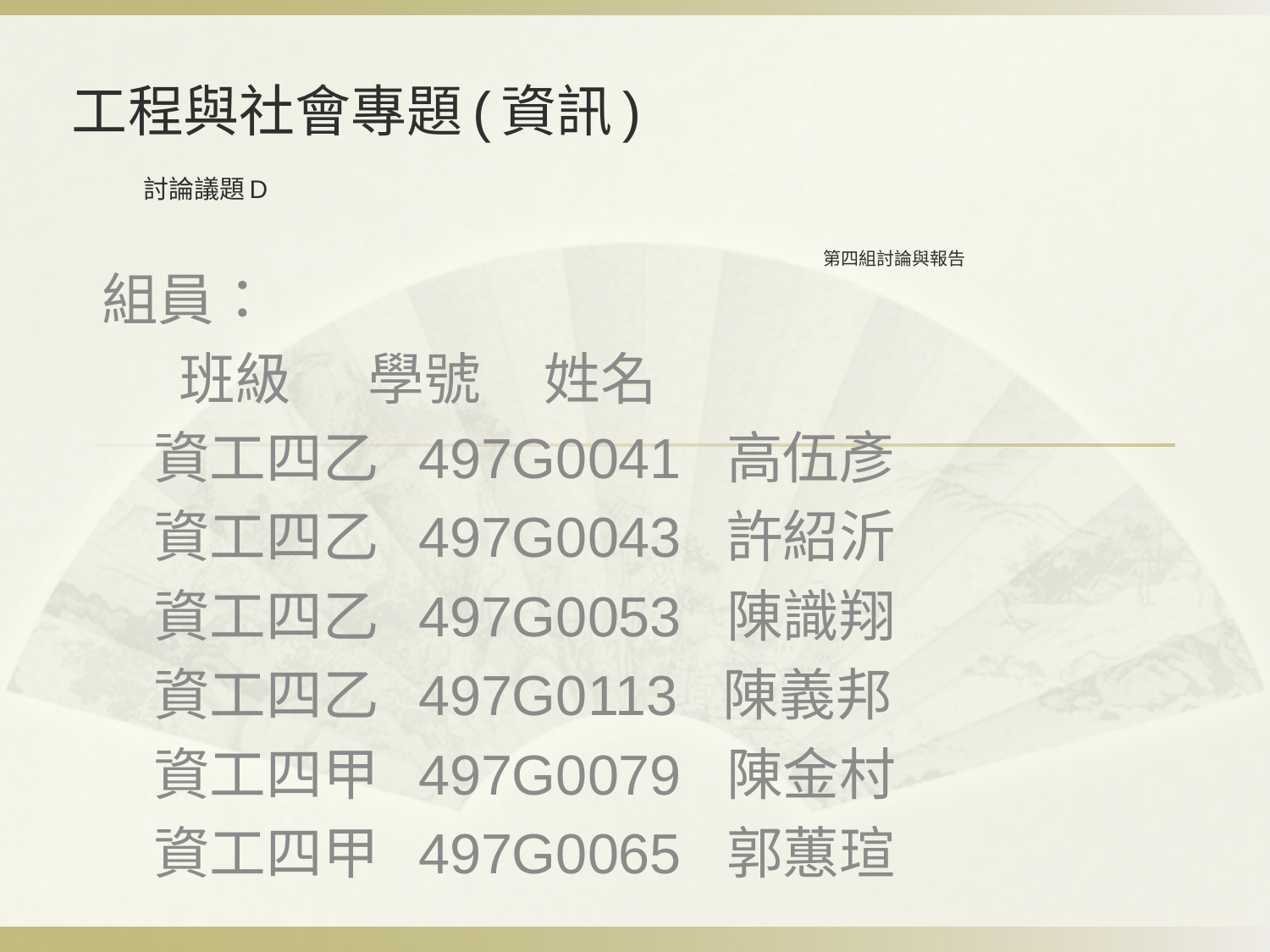

# 工程與社會專題(資訊) 討論議題D 第四組討論與報告
組員：
     班級      學號     姓名
   資工四乙  497G0041  高伍彥
   資工四乙  497G0043  許紹沂
   資工四乙  497G0053  陳識翔
   資工四乙  497G0113  陳義邦
   資工四甲  497G0079  陳金村
   資工四甲  497G0065  郭蕙瑄